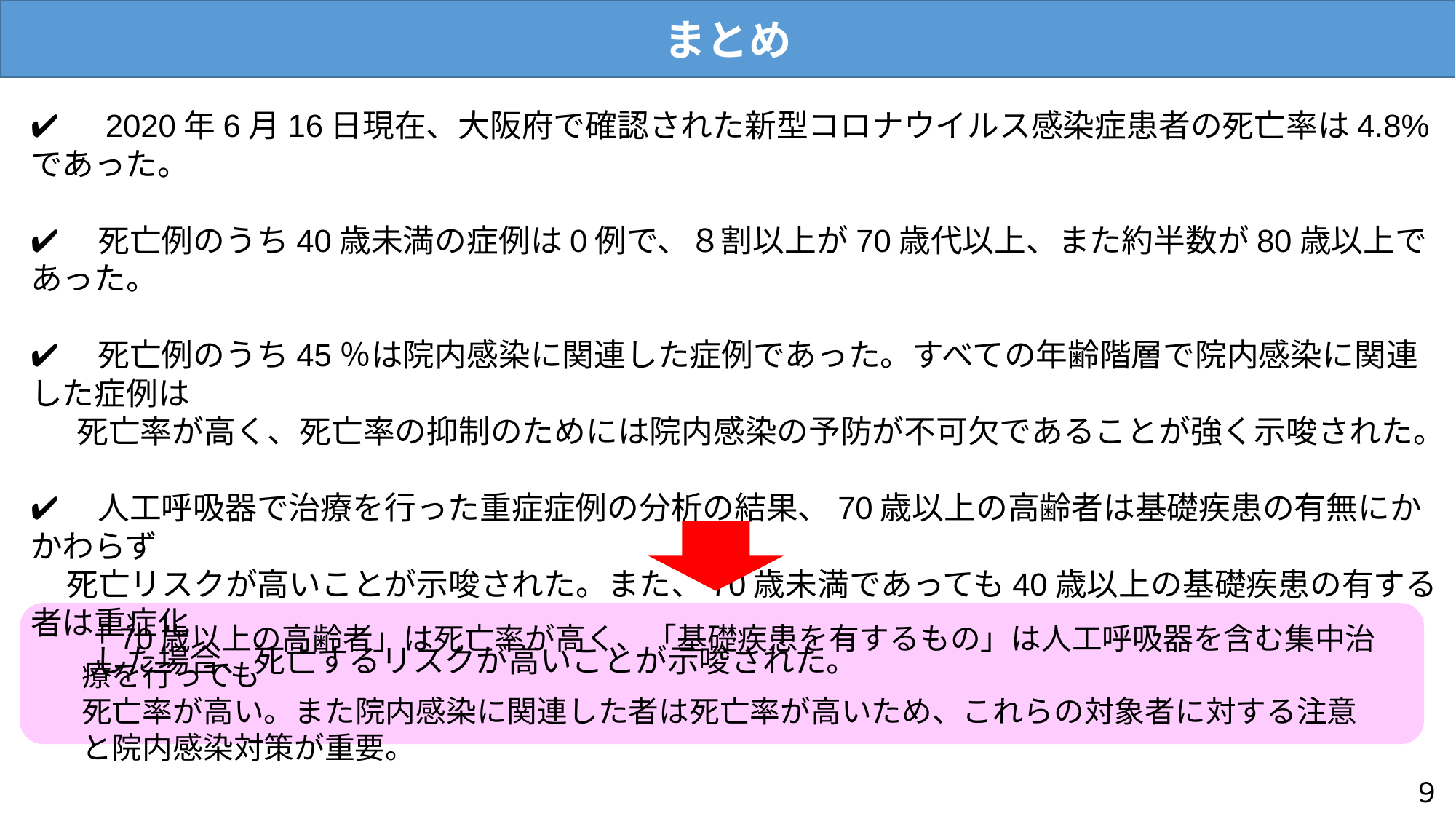

まとめ
✔　2020年6月16日現在、大阪府で確認された新型コロナウイルス感染症患者の死亡率は4.8%であった。

✔　死亡例のうち40歳未満の症例は0例で、８割以上が70歳代以上、また約半数が80歳以上であった。

✔　死亡例のうち45％は院内感染に関連した症例であった。すべての年齢階層で院内感染に関連した症例は
　  死亡率が高く、死亡率の抑制のためには院内感染の予防が不可欠であることが強く示唆された。

✔　人工呼吸器で治療を行った重症症例の分析の結果、70歳以上の高齢者は基礎疾患の有無にかかわらず
    死亡リスクが高いことが示唆された。また、70歳未満であっても40歳以上の基礎疾患の有する者は重症化
　　した場合、死亡するリスクが高いことが示唆された。

「70歳以上の高齢者」は死亡率が高く、「基礎疾患を有するもの」は人工呼吸器を含む集中治療を行っても
死亡率が高い。また院内感染に関連した者は死亡率が高いため、これらの対象者に対する注意と院内感染対策が重要。
９